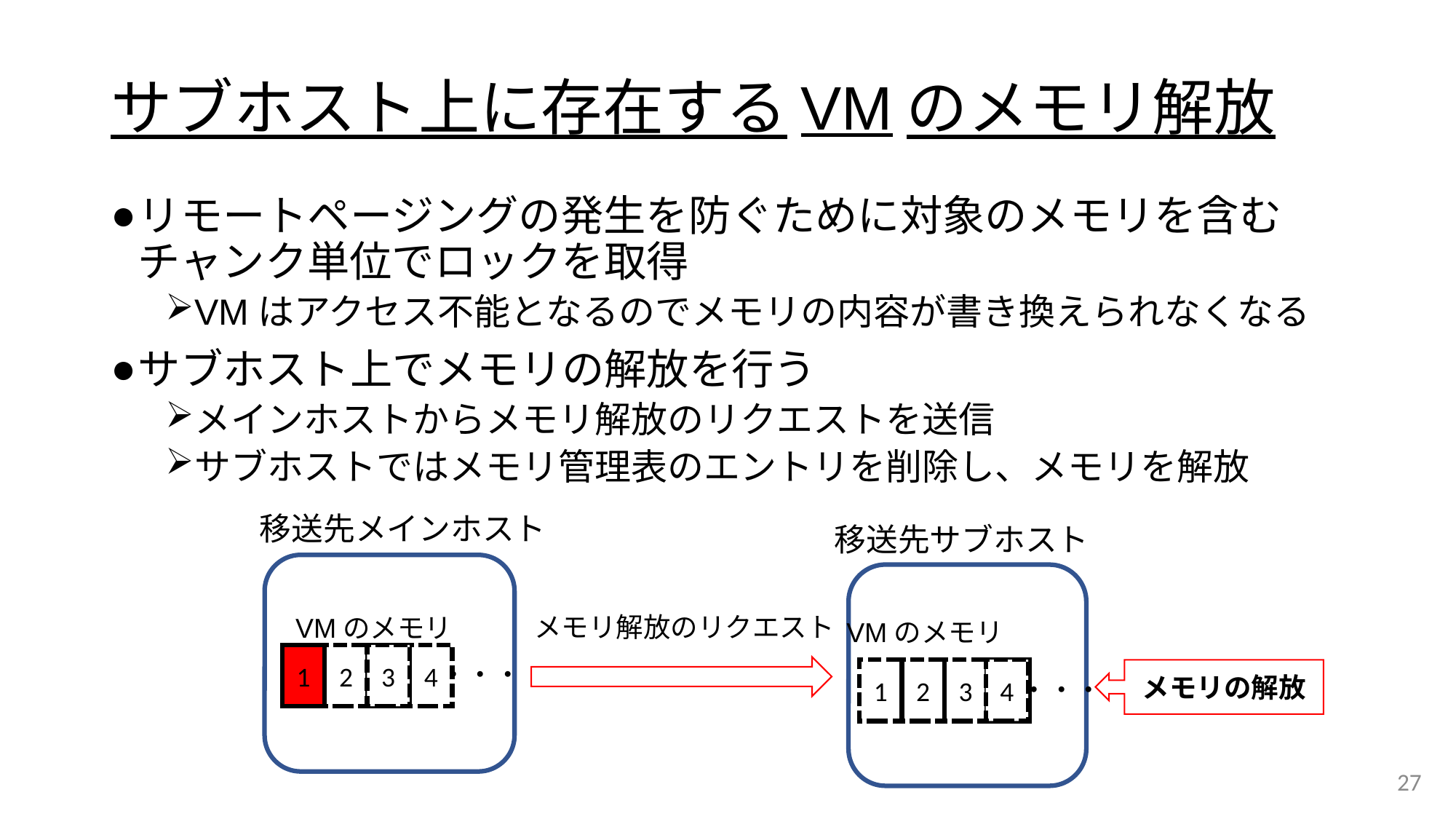

# サブホスト上に存在するVMのメモリ解放
リモートページングの発生を防ぐために対象のメモリを含むチャンク単位でロックを取得
VMはアクセス不能となるのでメモリの内容が書き換えられなくなる
サブホスト上でメモリの解放を行う
メインホストからメモリ解放のリクエストを送信
サブホストではメモリ管理表のエントリを削除し、メモリを解放

移送先メインホスト
移送先サブホスト

メモリ解放のリクエスト
VMのメモリ
VMのメモリ
1
2
3
3
4
・・・

1
2
3
4
4
メモリの解放
・・・
27